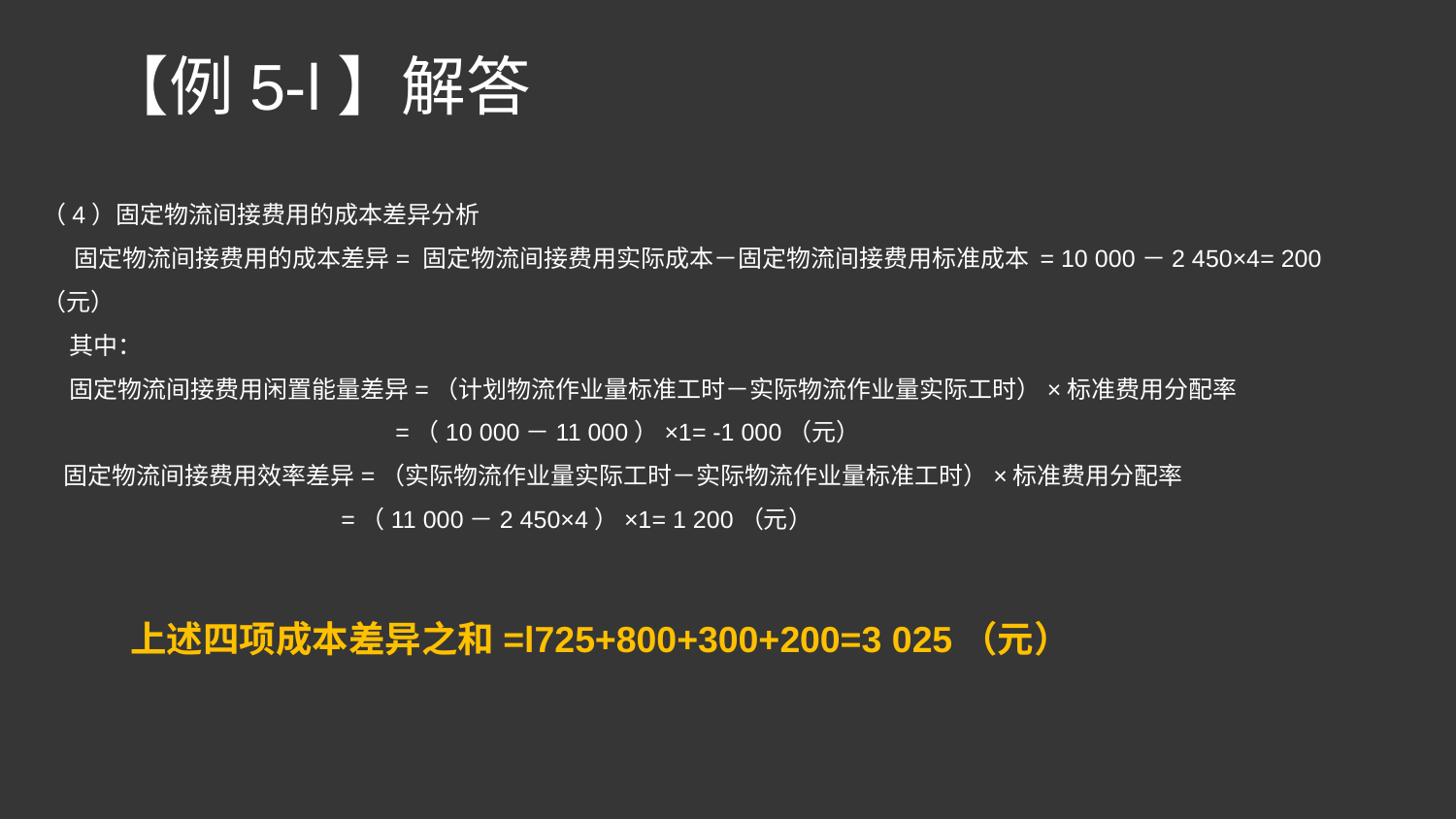

【例5-l】解答
（4）固定物流间接费用的成本差异分析
     固定物流间接费用的成本差异= 固定物流间接费用实际成本－固定物流间接费用标准成本 = 10 000－2 450×4= 200 （元）
    其中：
    固定物流间接费用闲置能量差异=（计划物流作业量标准工时－实际物流作业量实际工时）×标准费用分配率
                                                    =（10 000－11 000）×1= -1 000（元）
   固定物流间接费用效率差异=（实际物流作业量实际工时－实际物流作业量标准工时）×标准费用分配率
                                            =（11 000－2 450×4）×1= 1 200（元）

上述四项成本差异之和=l725+800+300+200=3 025（元）